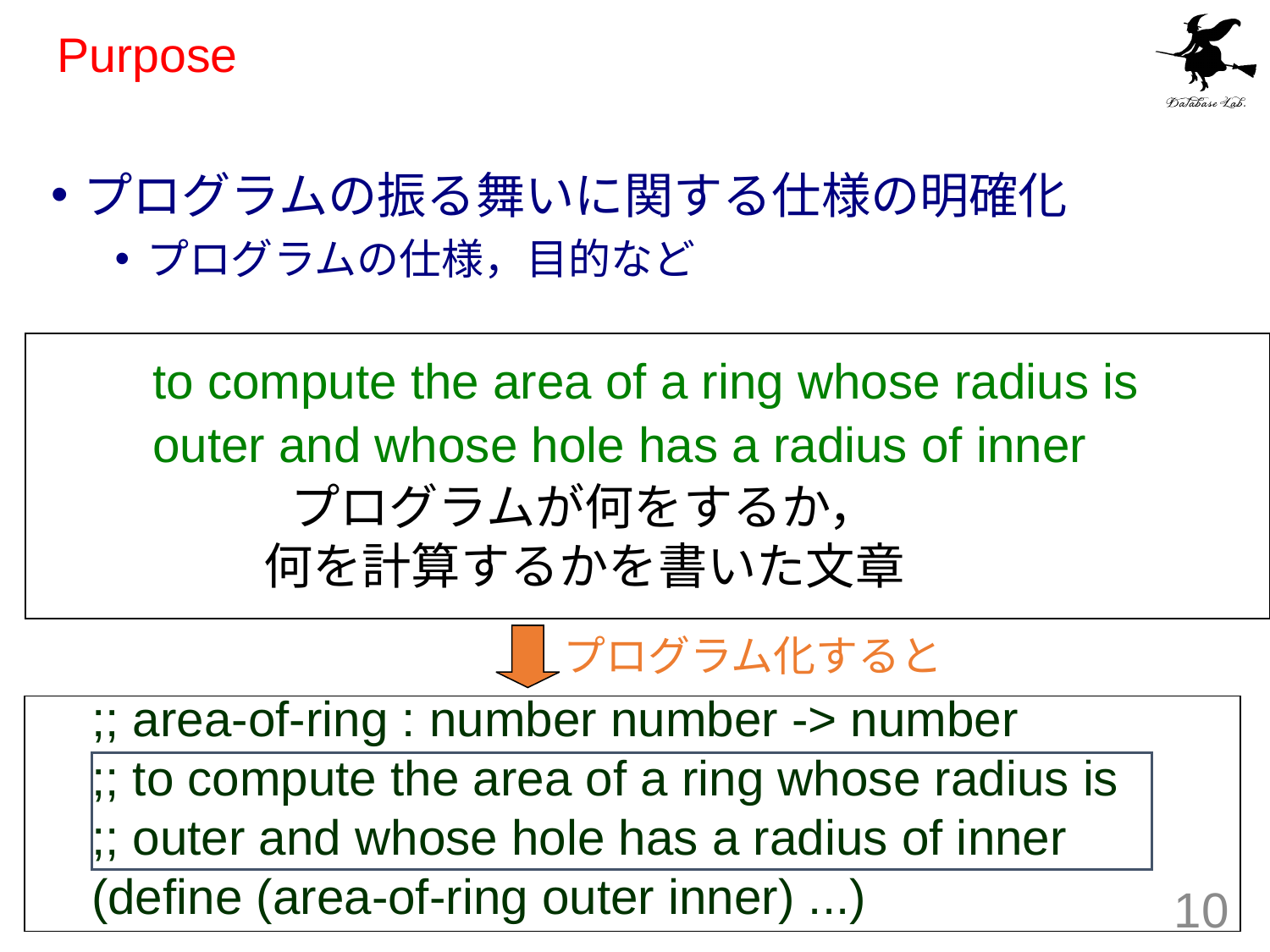

# Purpose
プログラムの振る舞いに関する仕様の明確化
プログラムの仕様，目的など

to compute the area of a ring whose radius is
outer and whose hole has a radius of inner
プログラムが何をするか，
何を計算するかを書いた文章
プログラム化すると

;; area-of-ring : number number -> number
;; to compute the area of a ring whose radius is
;; outer and whose hole has a radius of inner
(define (area-of-ring outer inner) ...)

10